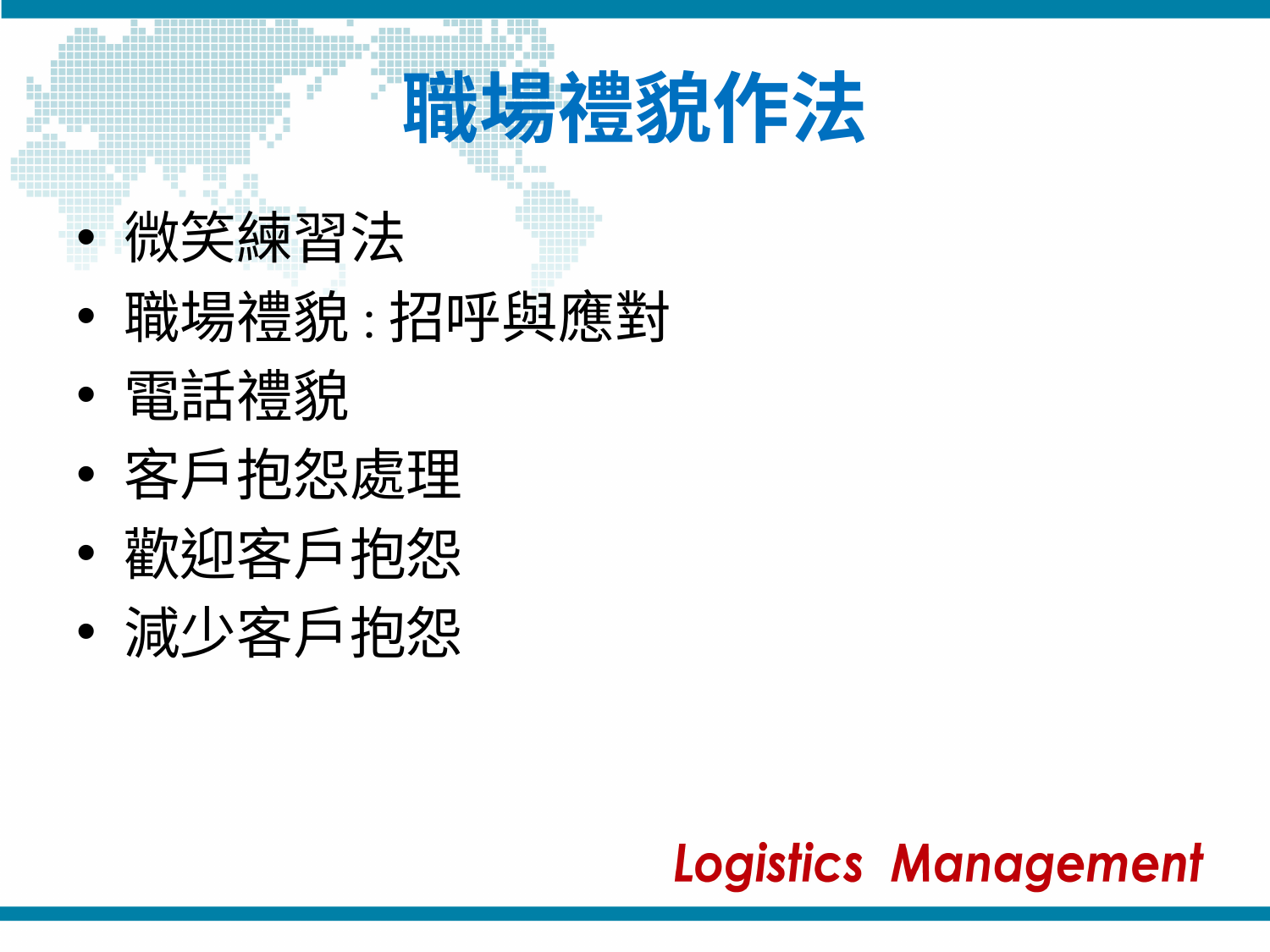

# 職場禮貌作法
微笑練習法
職場禮貌:招呼與應對
電話禮貌
客戶抱怨處理
歡迎客戶抱怨
減少客戶抱怨